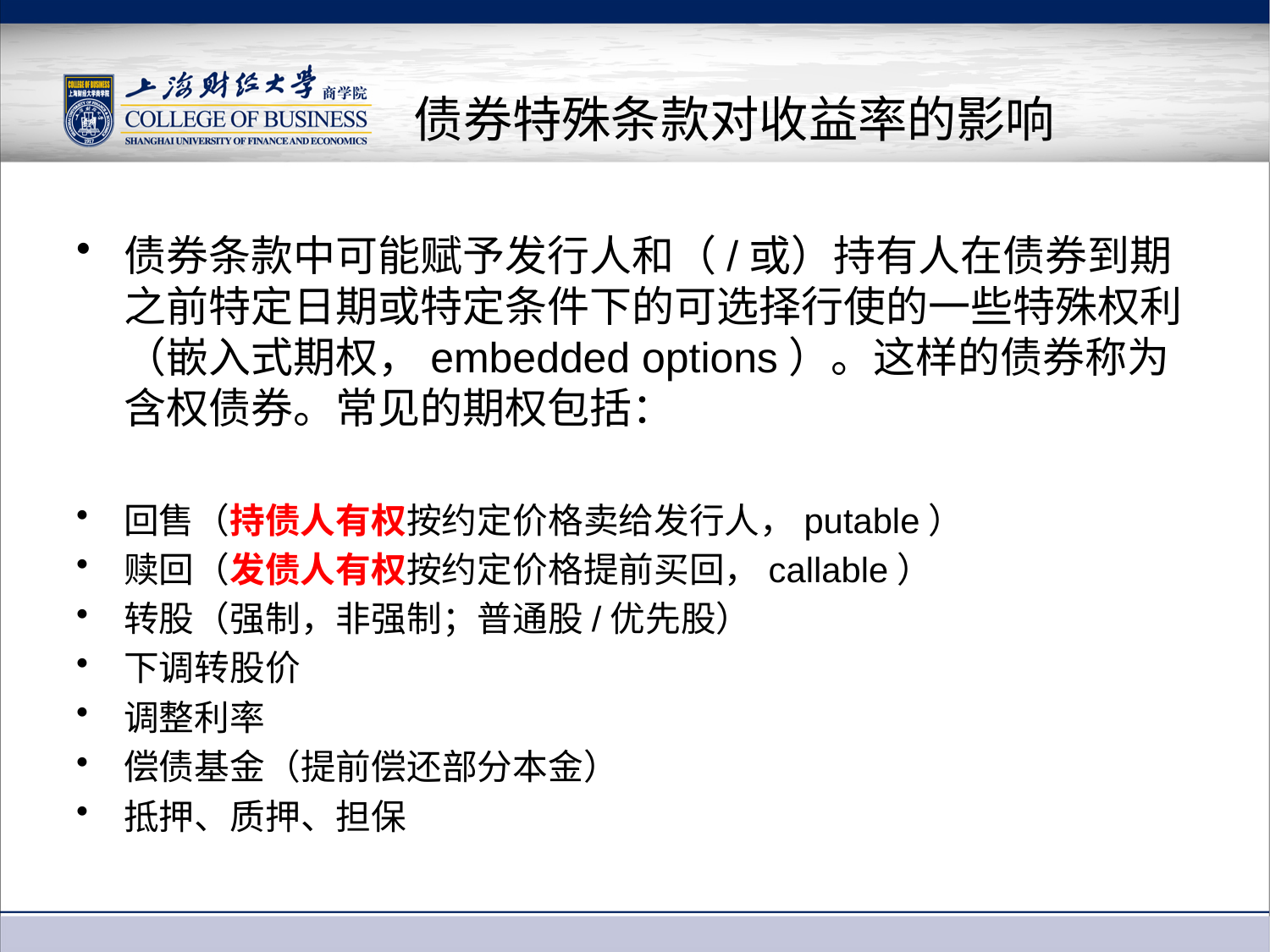

# 债券特殊条款对收益率的影响
债券条款中可能赋予发行人和（/或）持有人在债券到期之前特定日期或特定条件下的可选择行使的一些特殊权利（嵌入式期权，embedded options）。这样的债券称为含权债券。常见的期权包括：

回售（持债人有权按约定价格卖给发行人，putable）
赎回（发债人有权按约定价格提前买回，callable）
转股（强制，非强制；普通股/优先股）
下调转股价
调整利率
偿债基金（提前偿还部分本金）
抵押、质押、担保